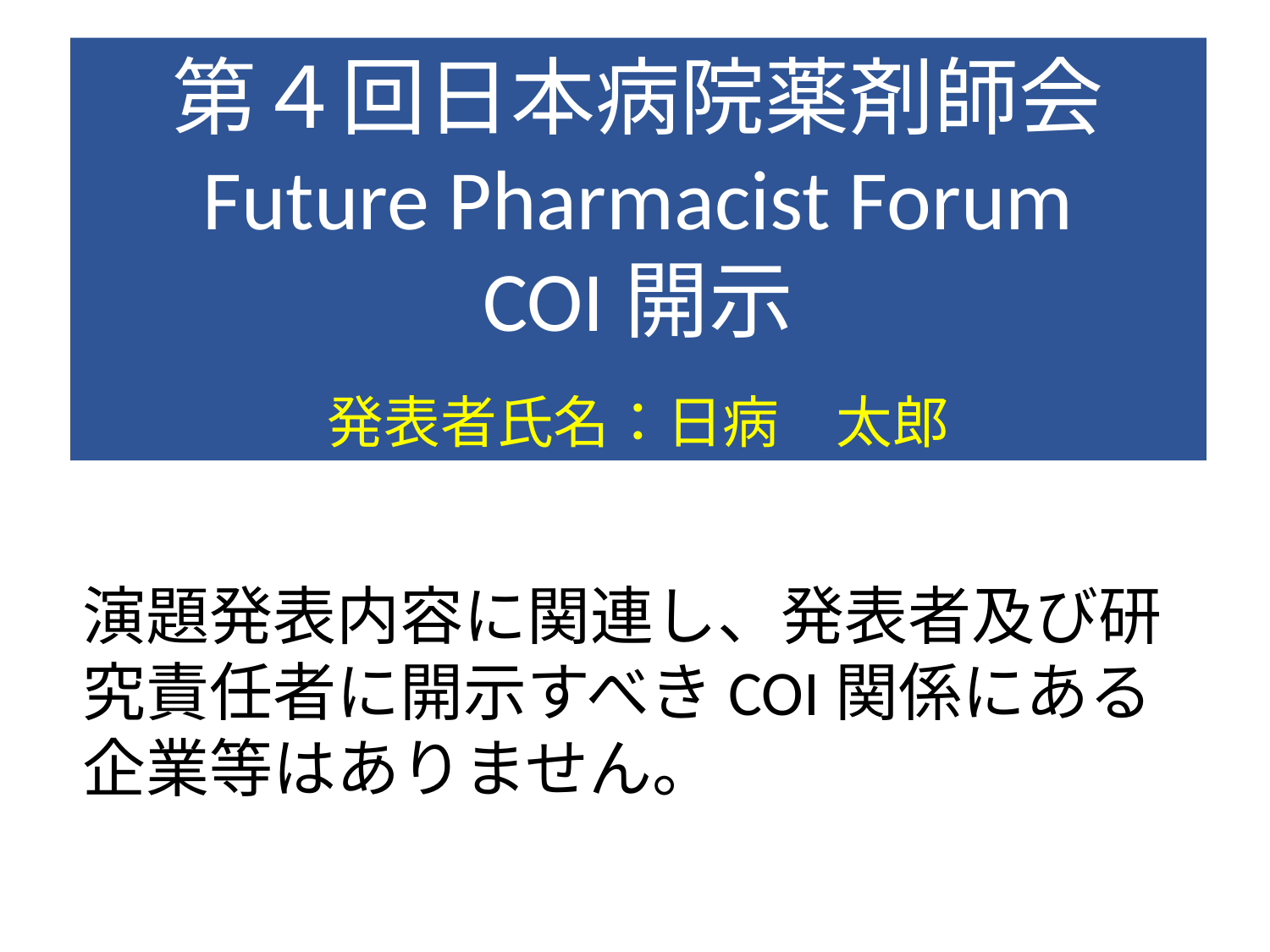

第４回日本病院薬剤師会
Future Pharmacist Forum
COI開示

発表者氏名：日病　太郎
演題発表内容に関連し、発表者及び研究責任者に開示すべきCOI関係にある企業等はありません。